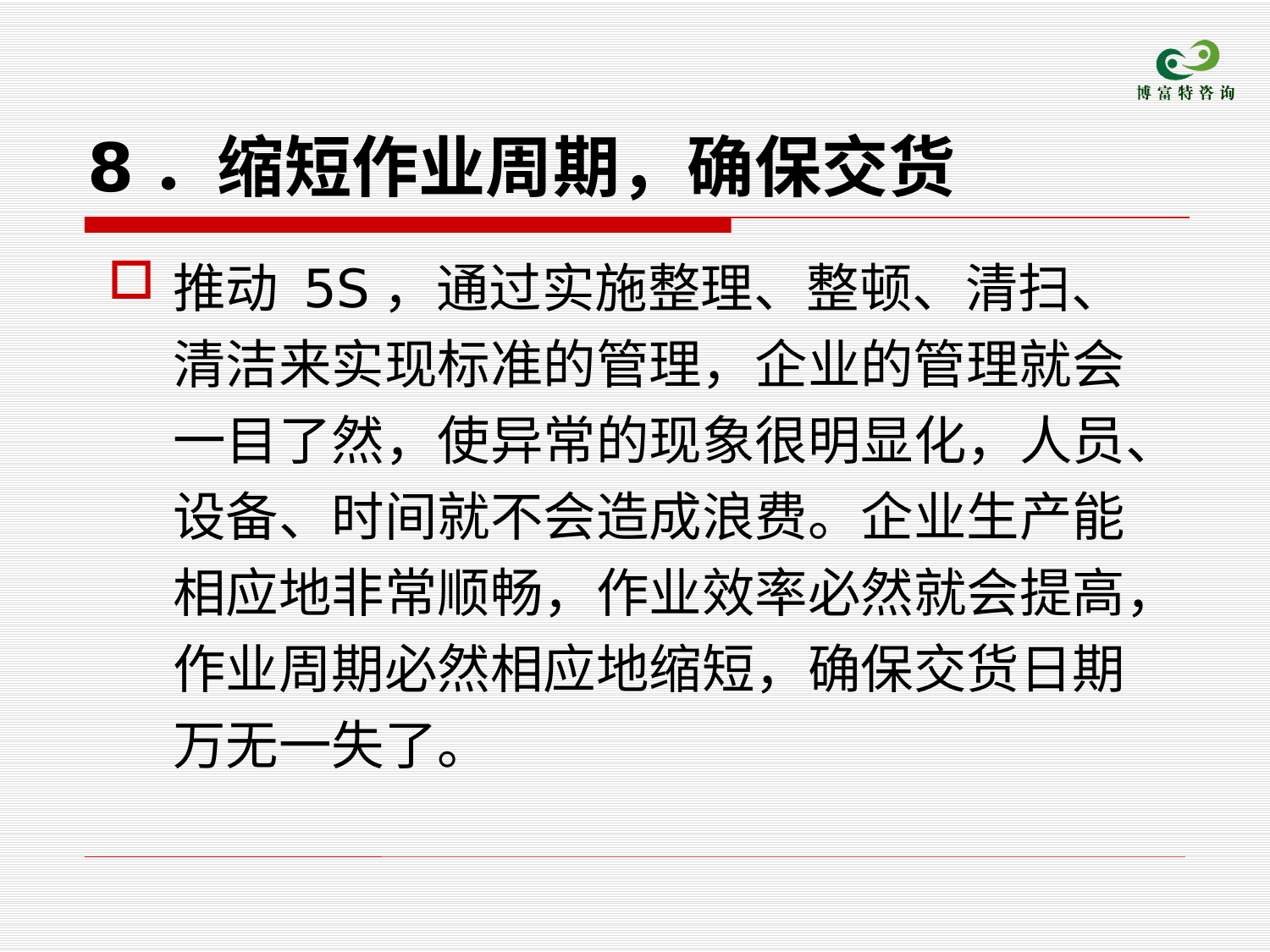

# 8．缩短作业周期，确保交货
推动 5S，通过实施整理、整顿、清扫、清洁来实现标准的管理，企业的管理就会一目了然，使异常的现象很明显化，人员、设备、时间就不会造成浪费。企业生产能相应地非常顺畅，作业效率必然就会提高，作业周期必然相应地缩短，确保交货日期万无一失了。
47